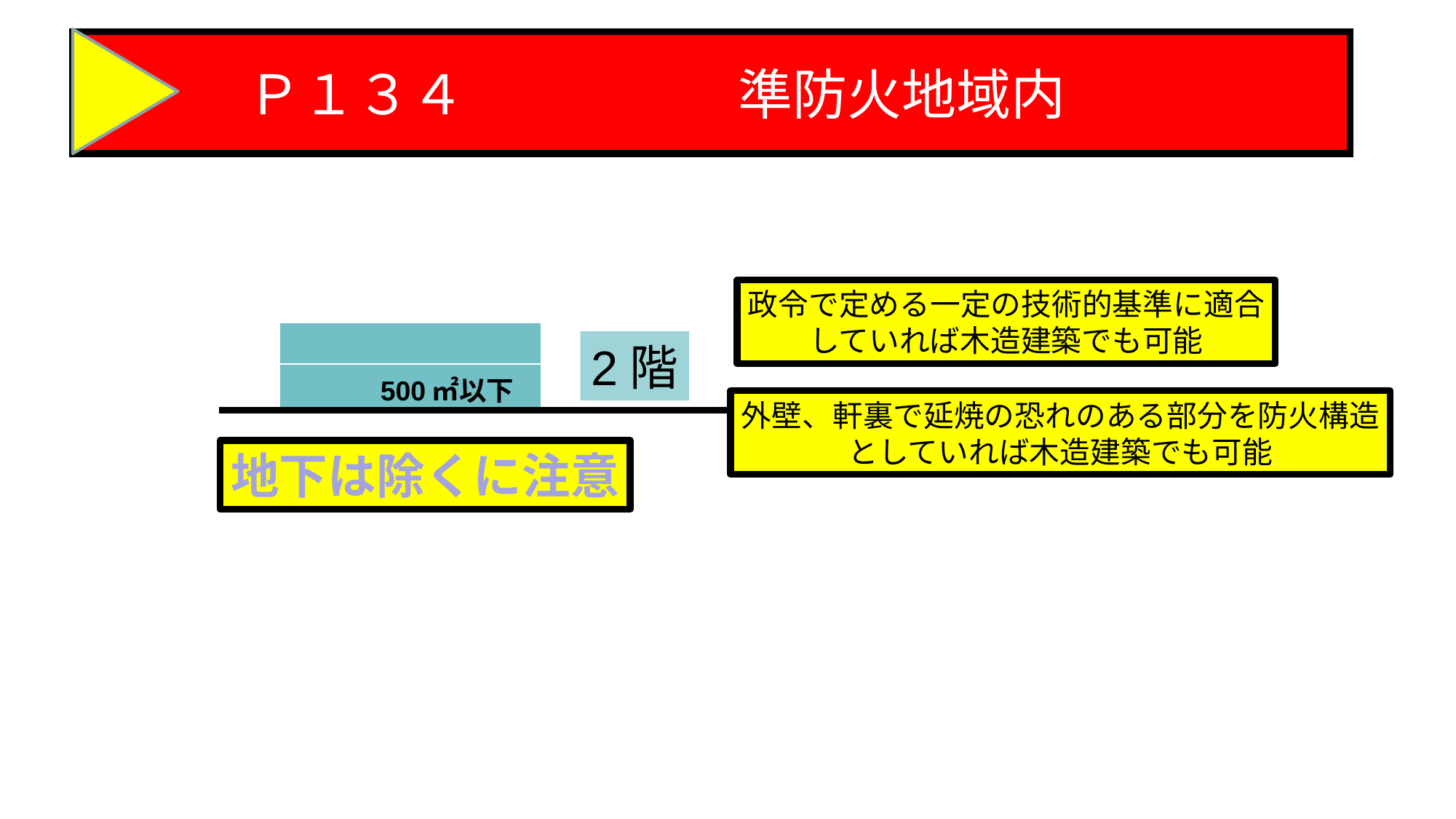

# Ｐ１３４　　　　　準防火地域内

政令で定める一定の技術的基準に適合
していれば木造建築でも可能
|  |
| --- |
| 500㎡以下 |
2階
外壁、軒裏で延焼の恐れのある部分を防火構造
としていれば木造建築でも可能
地下は除くに注意